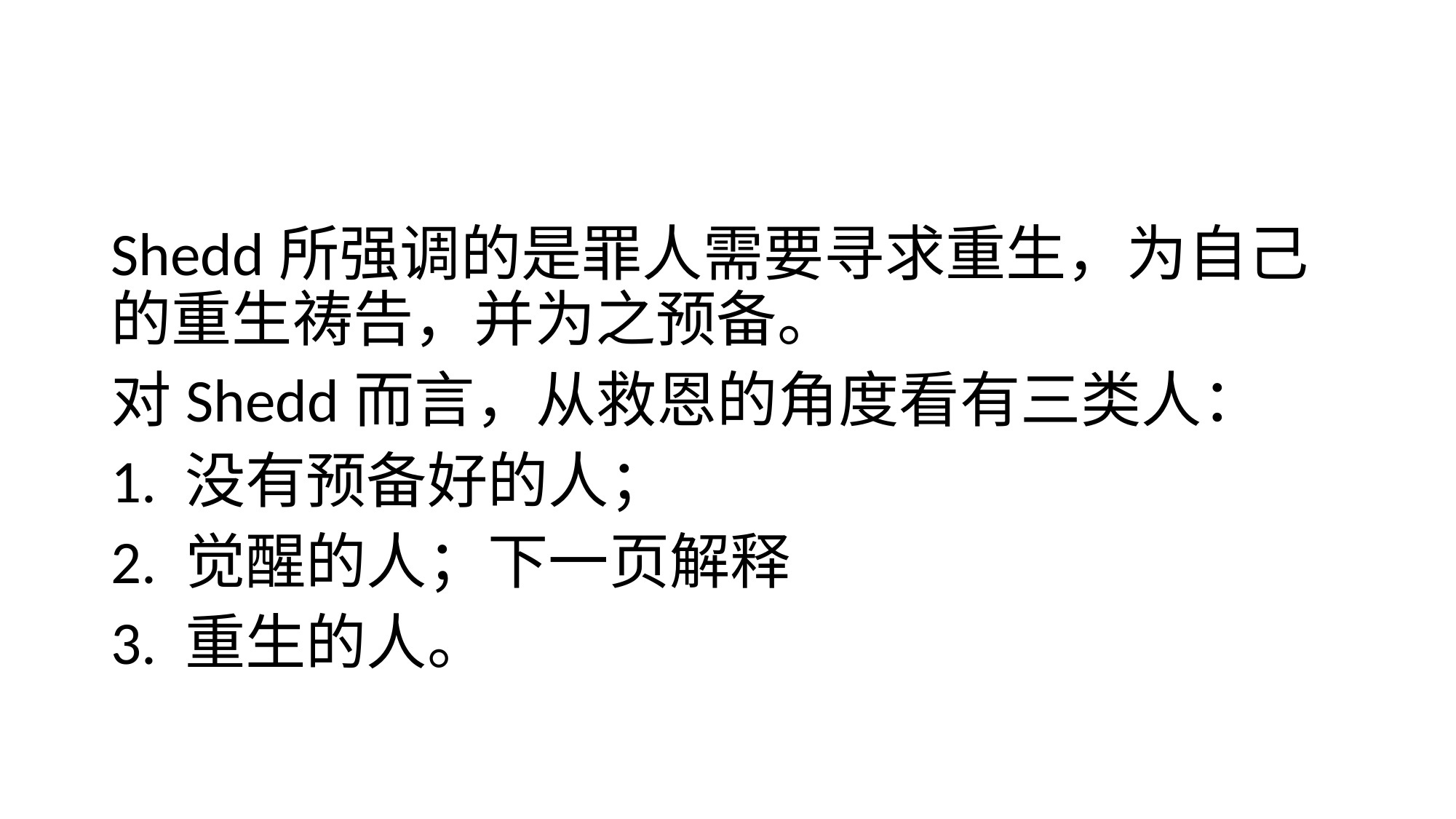

#
Shedd所强调的是罪人需要寻求重生，为自己的重生祷告，并为之预备。
对Shedd而言，从救恩的角度看有三类人：
1. 没有预备好的人；
2. 觉醒的人；下一页解释
3. 重生的人。